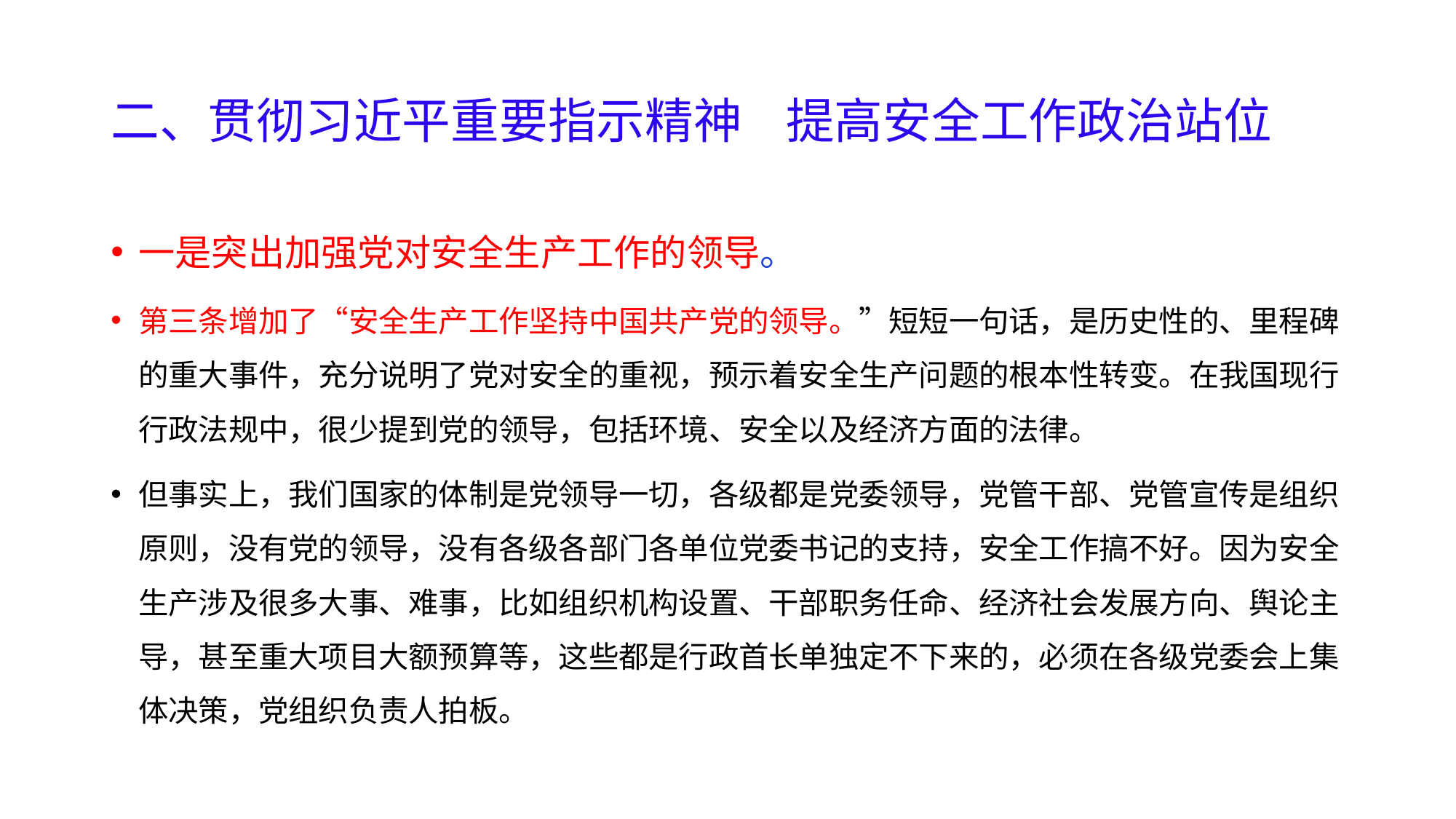

# 二、贯彻习近平重要指示精神    提高安全工作政治站位
一是突出加强党对安全生产工作的领导。
第三条增加了“安全生产工作坚持中国共产党的领导。”短短一句话，是历史性的、里程碑的重大事件，充分说明了党对安全的重视，预示着安全生产问题的根本性转变。在我国现行行政法规中，很少提到党的领导，包括环境、安全以及经济方面的法律。
但事实上，我们国家的体制是党领导一切，各级都是党委领导，党管干部、党管宣传是组织原则，没有党的领导，没有各级各部门各单位党委书记的支持，安全工作搞不好。因为安全生产涉及很多大事、难事，比如组织机构设置、干部职务任命、经济社会发展方向、舆论主导，甚至重大项目大额预算等，这些都是行政首长单独定不下来的，必须在各级党委会上集体决策，党组织负责人拍板。
21